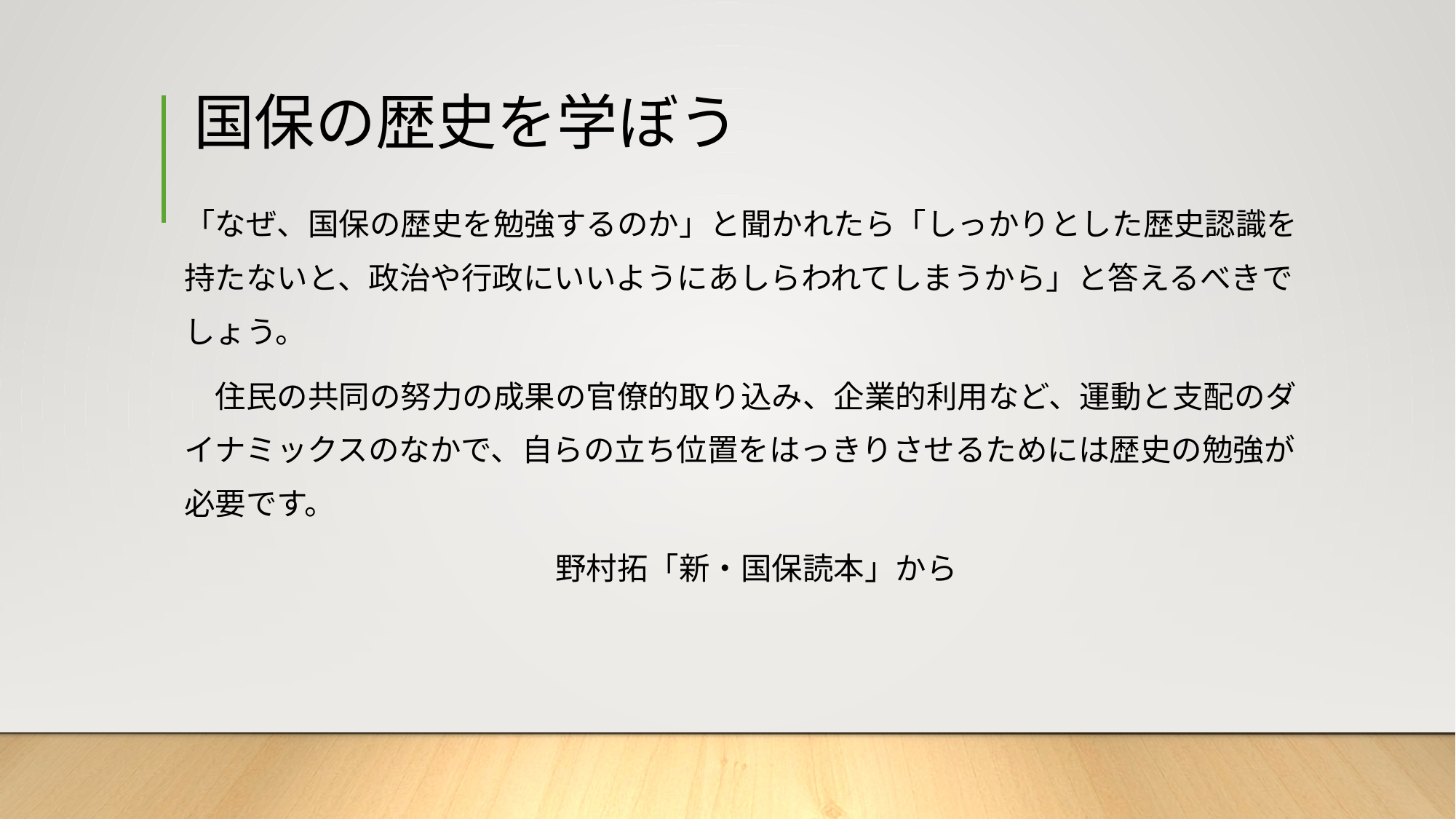

# 国保の歴史を学ぼう
「なぜ、国保の歴史を勉強するのか」と聞かれたら「しっかりとした歴史認識を持たないと、政治や行政にいいようにあしらわれてしまうから」と答えるべきでしょう。
　住民の共同の努力の成果の官僚的取り込み、企業的利用など、運動と支配のダイナミックスのなかで、自らの立ち位置をはっきりさせるためには歴史の勉強が必要です。
　　　　　　　　　　　　野村拓「新・国保読本」から